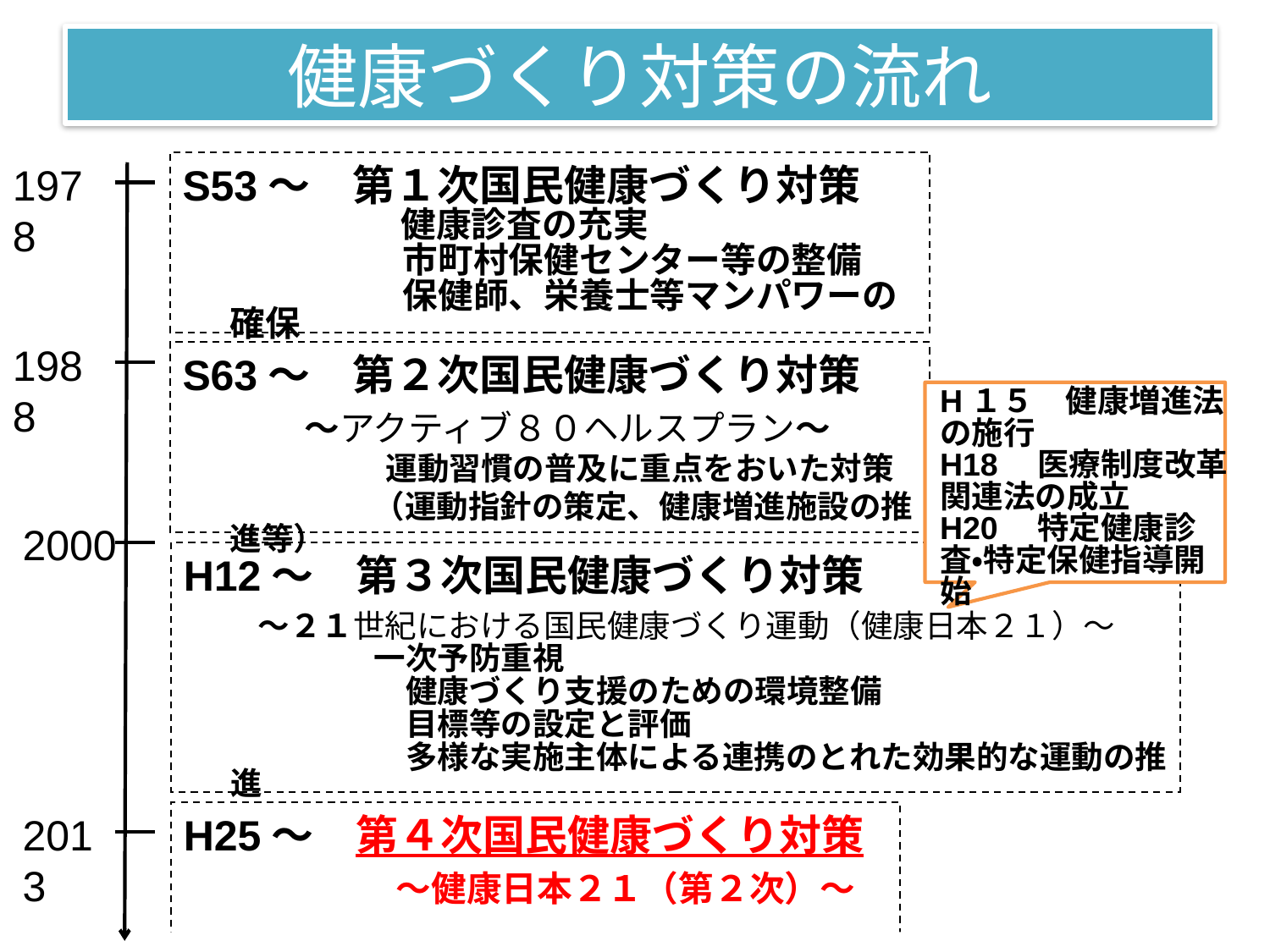

健康づくり対策の流れ
1978

S53～　第１次国民健康づくり対策
　　　　　 　 　健康診査の充実
　　　　　 　市町村保健センター等の整備
　　　　　　 保健師、栄養士等マンパワーの確保

1988
S63～　第２次国民健康づくり対策
　～アクティブ８０ヘルスプラン～
　　　　　 　　運動習慣の普及に重点をおいた対策
　　　　　　（運動指針の策定、健康増進施設の推進等）

H１５　健康増進法の施行
H18　医療制度改革関連法の成立
H20　特定健康診査・特定保健指導開始
2000
H12～　第３次国民健康づくり対策
　　　～２１世紀における国民健康づくり運動（健康日本２１）～
　　　　　　   一次予防重視
　　　　　　　健康づくり支援のための環境整備
　　　　　　　目標等の設定と評価
　　　　　　　多様な実施主体による連携のとれた効果的な運動の推進

H25～　第４次国民健康づくり対策
　　　　　　～健康日本２１（第２次）～

2013